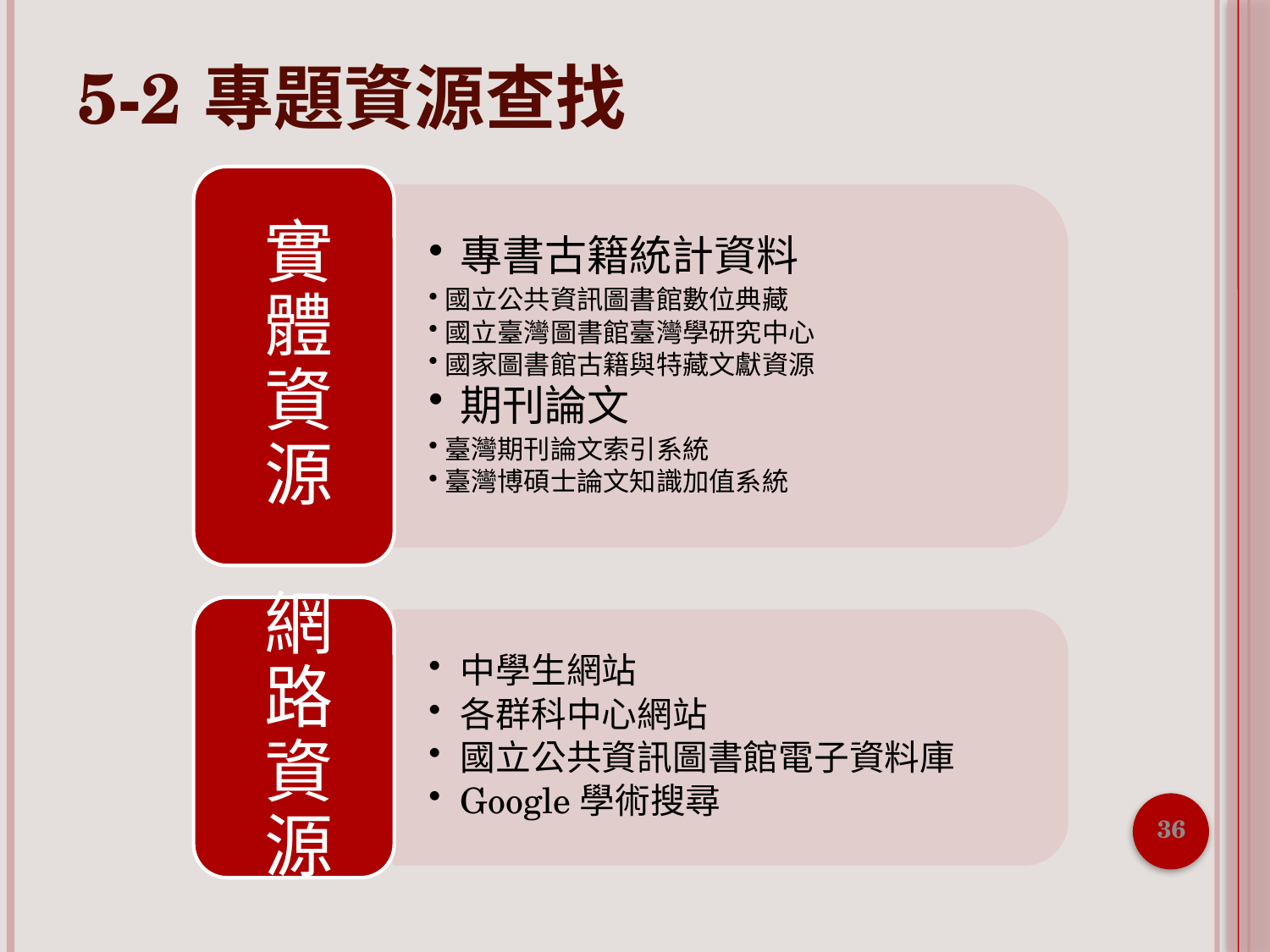

# 5-2專題資源查找
專書古籍統計資料
國立公共資訊圖書館數位典藏
國立臺灣圖書館臺灣學研究中心
國家圖書館古籍與特藏文獻資源
期刊論文
臺灣期刊論文索引系統
臺灣博碩士論文知識加值系統
實體資源
中學生網站
各群科中心網站
國立公共資訊圖書館電子資料庫
Google學術搜尋
網路資源

36